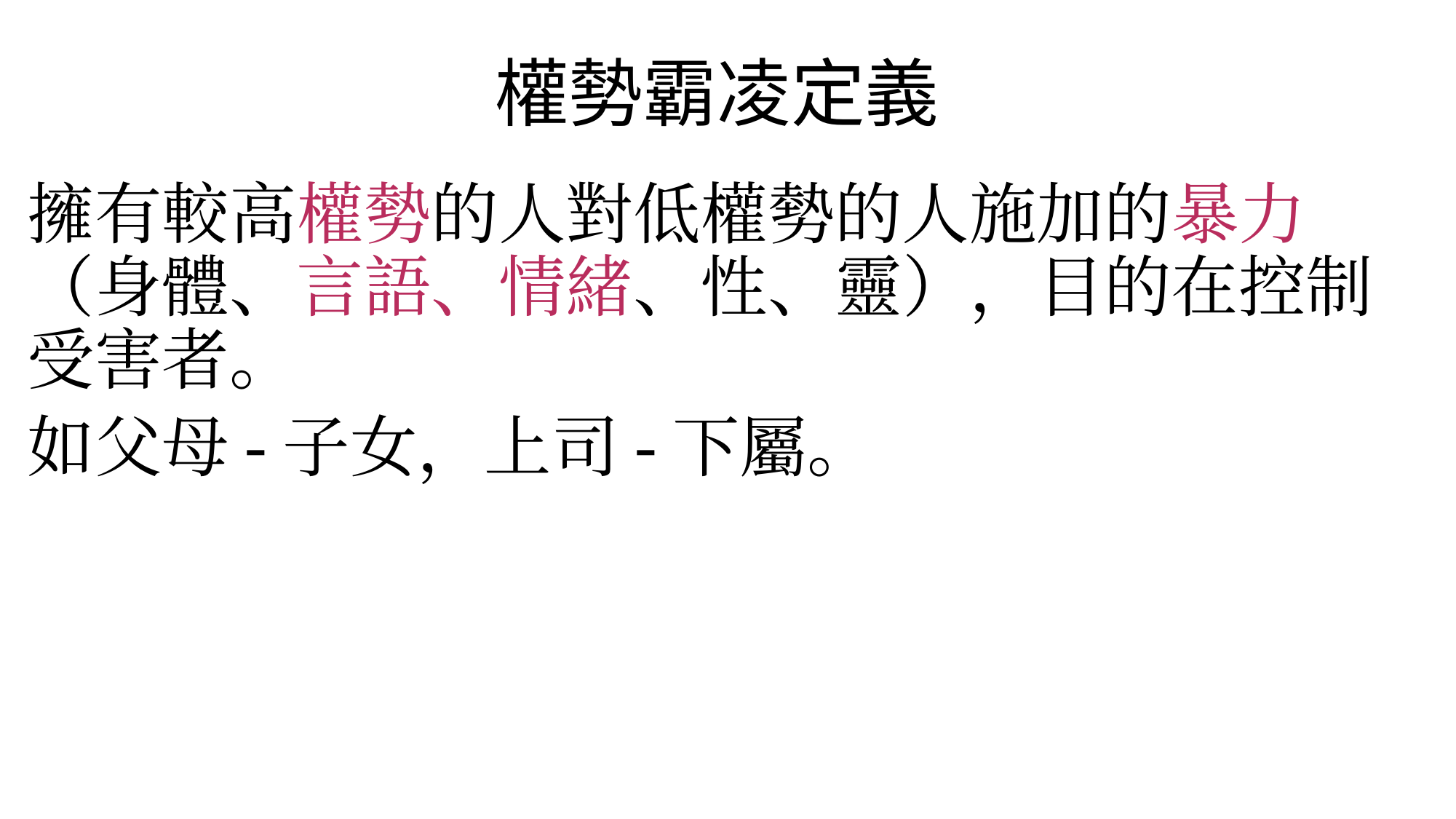

權勢霸凌定義
擁有較高權勢的人對低權勢的人施加的暴力（身體、言語、情緒、性、靈），目的在控制受害者。
如父母-子女，上司-下屬。